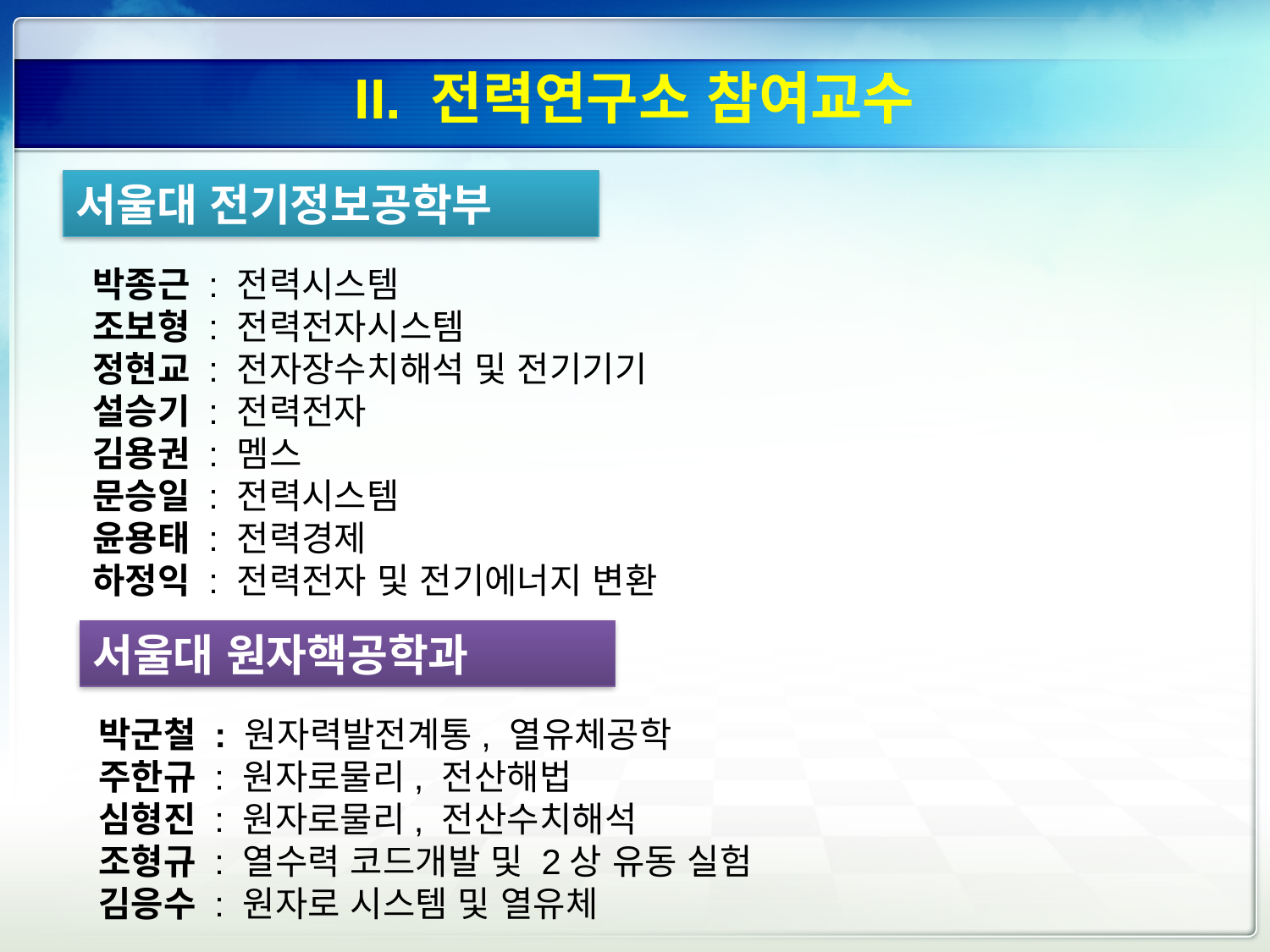

# II. 전력연구소 참여교수
서울대 전기정보공학부
박종근 : 전력시스템
조보형 : 전력전자시스템
정현교 : 전자장수치해석 및 전기기기
설승기 : 전력전자
김용권 : 멤스
문승일 : 전력시스템
윤용태 : 전력경제
하정익 : 전력전자 및 전기에너지 변환
서울대 원자핵공학과
박군철 : 원자력발전계통, 열유체공학
주한규 : 원자로물리, 전산해법
심형진 : 원자로물리, 전산수치해석
조형규 : 열수력 코드개발 및 2상 유동 실험
김응수 : 원자로 시스템 및 열유체